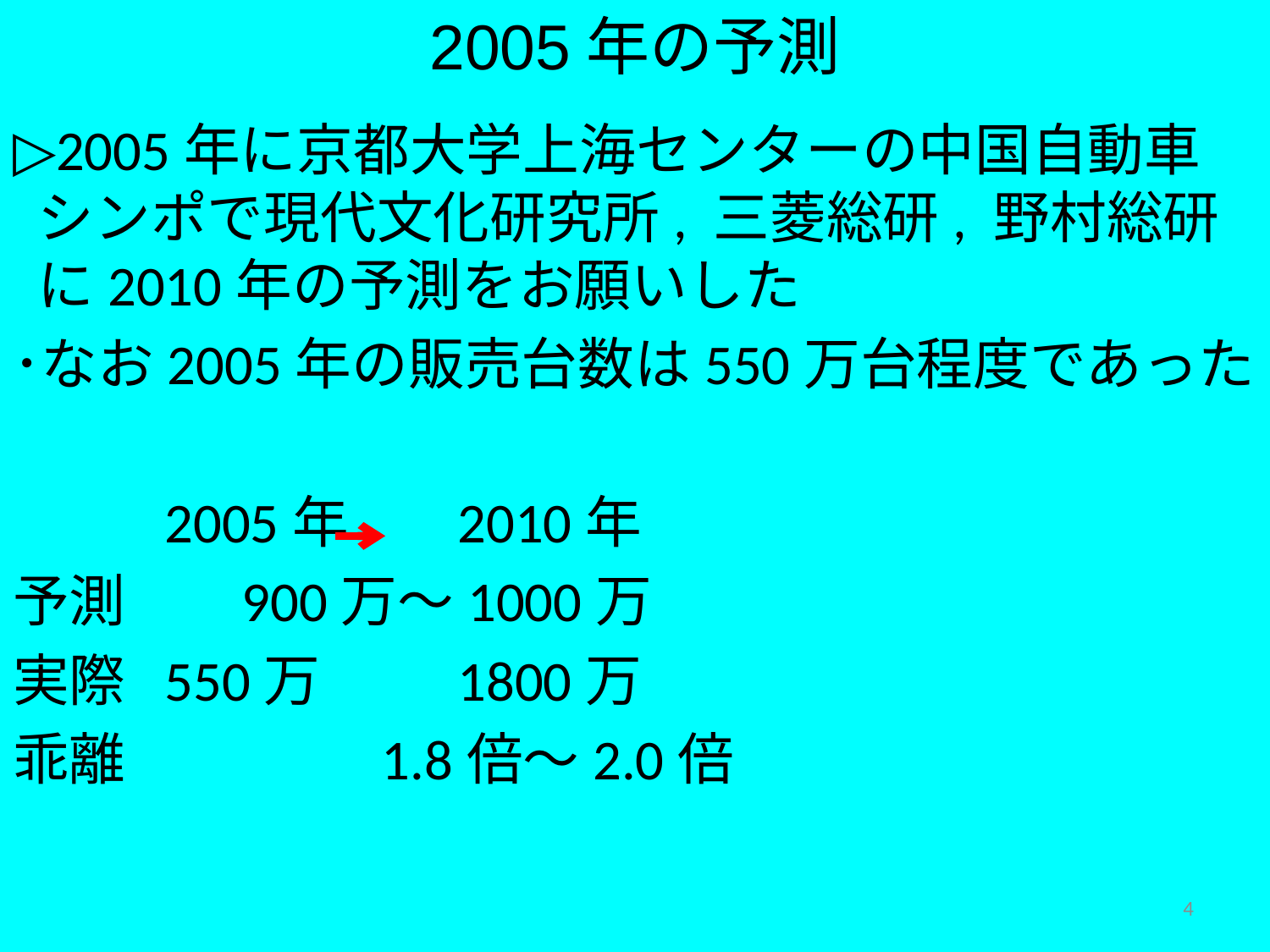

2005年の予測

▷2005年に京都大学上海センターの中国自動車シンポで現代文化研究所, 三菱総研, 野村総研に2010年の予測をお願いした
･なお2005年の販売台数は550万台程度であった

		2005年	  2010年
予測   	     900万～1000万
実際  550万	  1800万
乖離    	      1.8倍～2.0倍

4